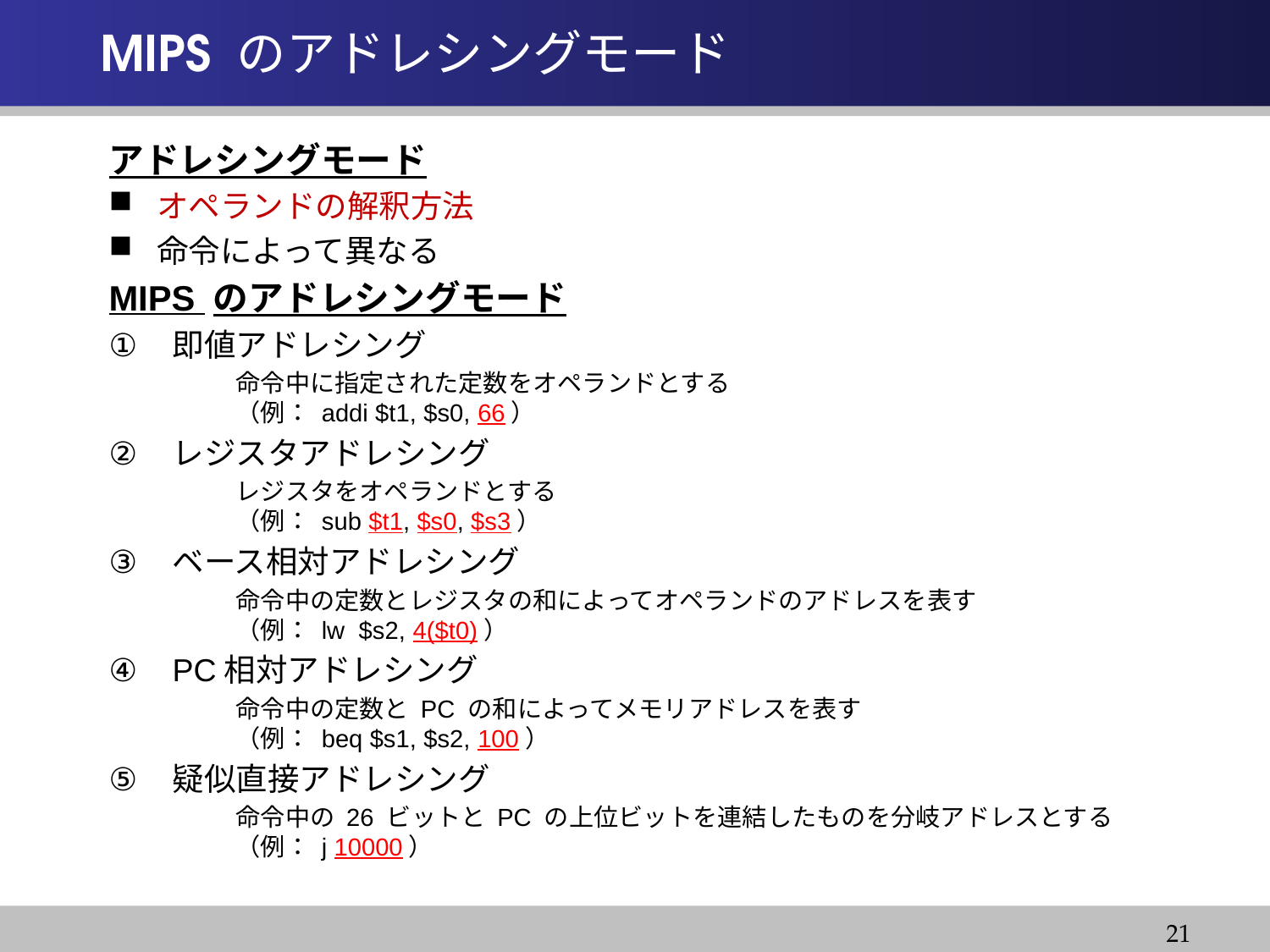

# MIPS のアドレシングモード
アドレシングモード
オペランドの解釈方法
命令によって異なる
MIPS のアドレシングモード
即値アドレシング
命令中に指定された定数をオペランドとする
（例： addi $t1, $s0, 66）
レジスタアドレシング
レジスタをオペランドとする
（例： sub $t1, $s0, $s3）
ベース相対アドレシング
命令中の定数とレジスタの和によってオペランドのアドレスを表す
（例： lw  $s2, 4($t0)）
PC相対アドレシング
命令中の定数と PC の和によってメモリアドレスを表す
（例： beq $s1, $s2, 100）
疑似直接アドレシング
命令中の 26 ビットと PC の上位ビットを連結したものを分岐アドレスとする
（例： j 10000）
21